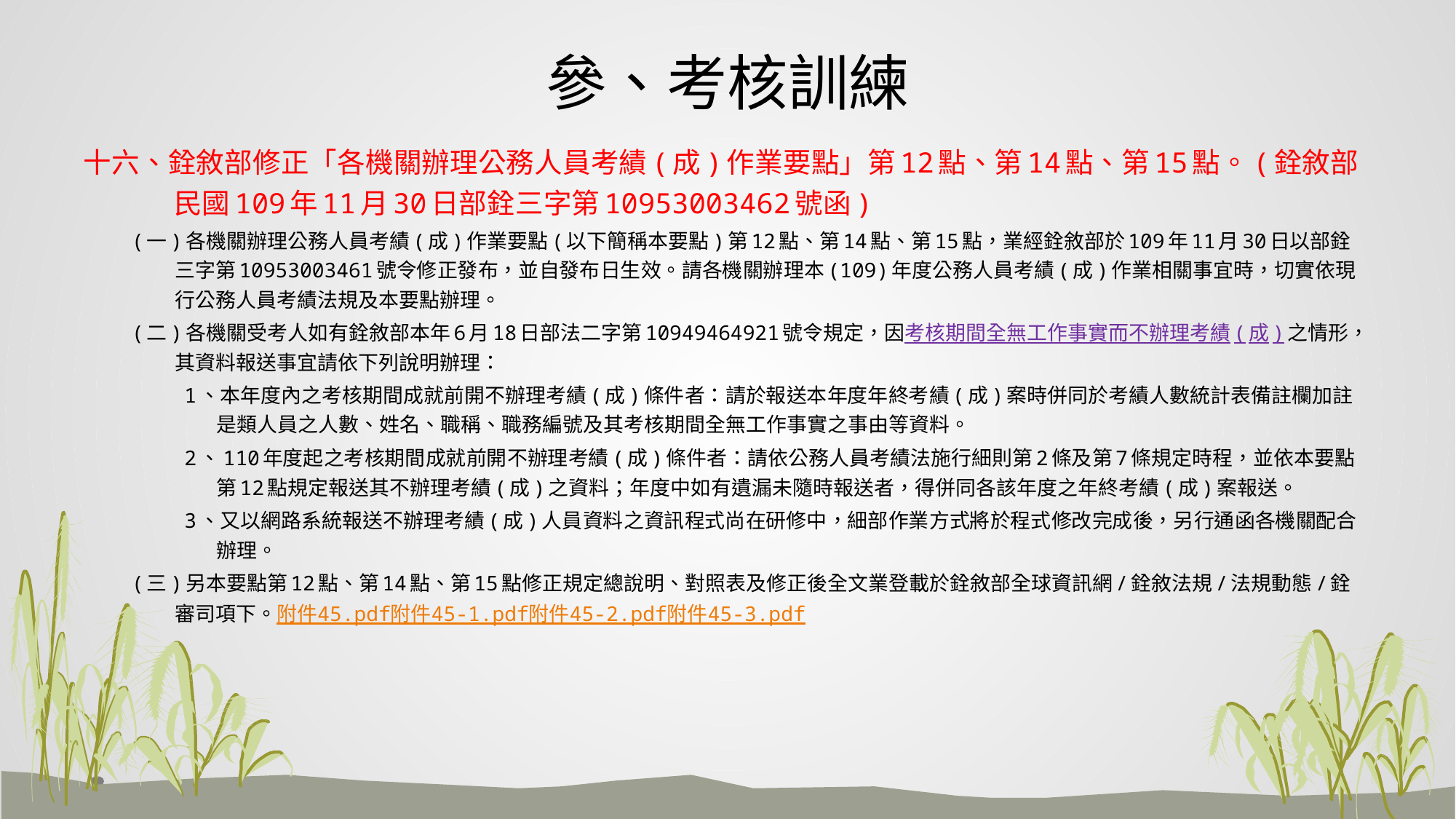

# 參、考核訓練
十六、銓敘部修正「各機關辦理公務人員考績(成)作業要點」第12點、第14點、第15點。(銓敘部民國109年11月30日部銓三字第10953003462號函)
(一)各機關辦理公務人員考績(成)作業要點(以下簡稱本要點)第12點、第14點、第15點，業經銓敘部於109年11月30日以部銓三字第10953003461號令修正發布，並自發布日生效。請各機關辦理本(109)年度公務人員考績(成)作業相關事宜時，切實依現行公務人員考績法規及本要點辦理。
(二)各機關受考人如有銓敘部本年6月18日部法二字第10949464921號令規定，因考核期間全無工作事實而不辦理考績(成)之情形，其資料報送事宜請依下列說明辦理：
1、本年度內之考核期間成就前開不辦理考績(成)條件者：請於報送本年度年終考績(成)案時併同於考績人數統計表備註欄加註是類人員之人數、姓名、職稱、職務編號及其考核期間全無工作事實之事由等資料。
2、110年度起之考核期間成就前開不辦理考績(成)條件者：請依公務人員考績法施行細則第2條及第7條規定時程，並依本要點第12點規定報送其不辦理考績(成)之資料；年度中如有遺漏未隨時報送者，得併同各該年度之年終考績(成)案報送。
3、又以網路系統報送不辦理考績(成)人員資料之資訊程式尚在研修中，細部作業方式將於程式修改完成後，另行通函各機關配合辦理。
(三)另本要點第12點、第14點、第15點修正規定總說明、對照表及修正後全文業登載於銓敘部全球資訊網/銓敘法規/法規動態/銓審司項下。附件45.pdf附件45-1.pdf附件45-2.pdf附件45-3.pdf